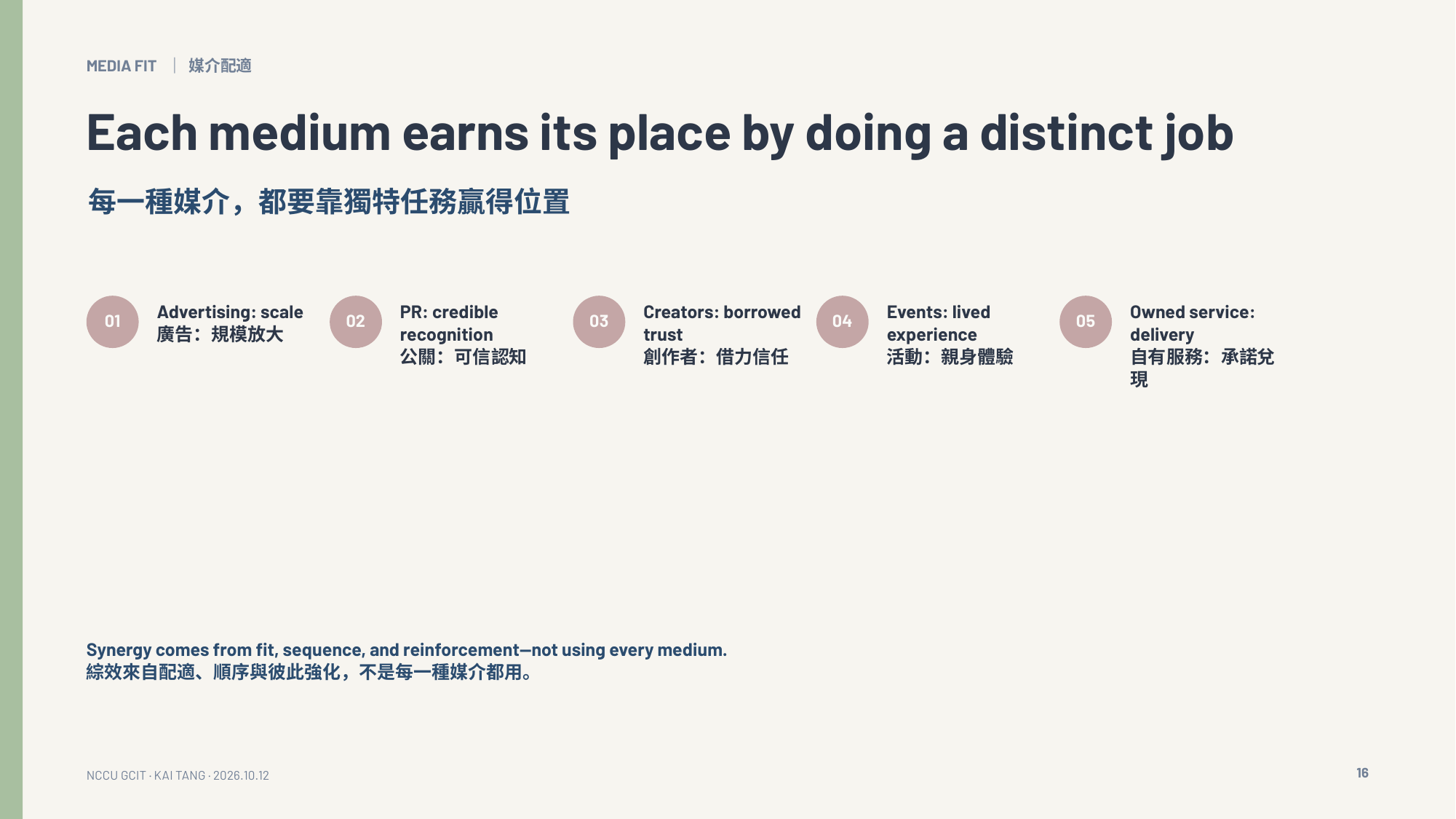

MEDIA FIT  ｜  媒介配適
Each medium earns its place by doing a distinct job
每一種媒介，都要靠獨特任務贏得位置

Advertising: scale
廣告：規模放大
PR: credible recognition
公關：可信認知
Creators: borrowed trust
創作者：借力信任
Events: lived experience
活動：親身體驗
Owned service: delivery
自有服務：承諾兌現
01
02
03
04
05
Synergy comes from fit, sequence, and reinforcement—not using every medium.
綜效來自配適、順序與彼此強化，不是每一種媒介都用。
16
NCCU GCIT · KAI TANG · 2026.10.12